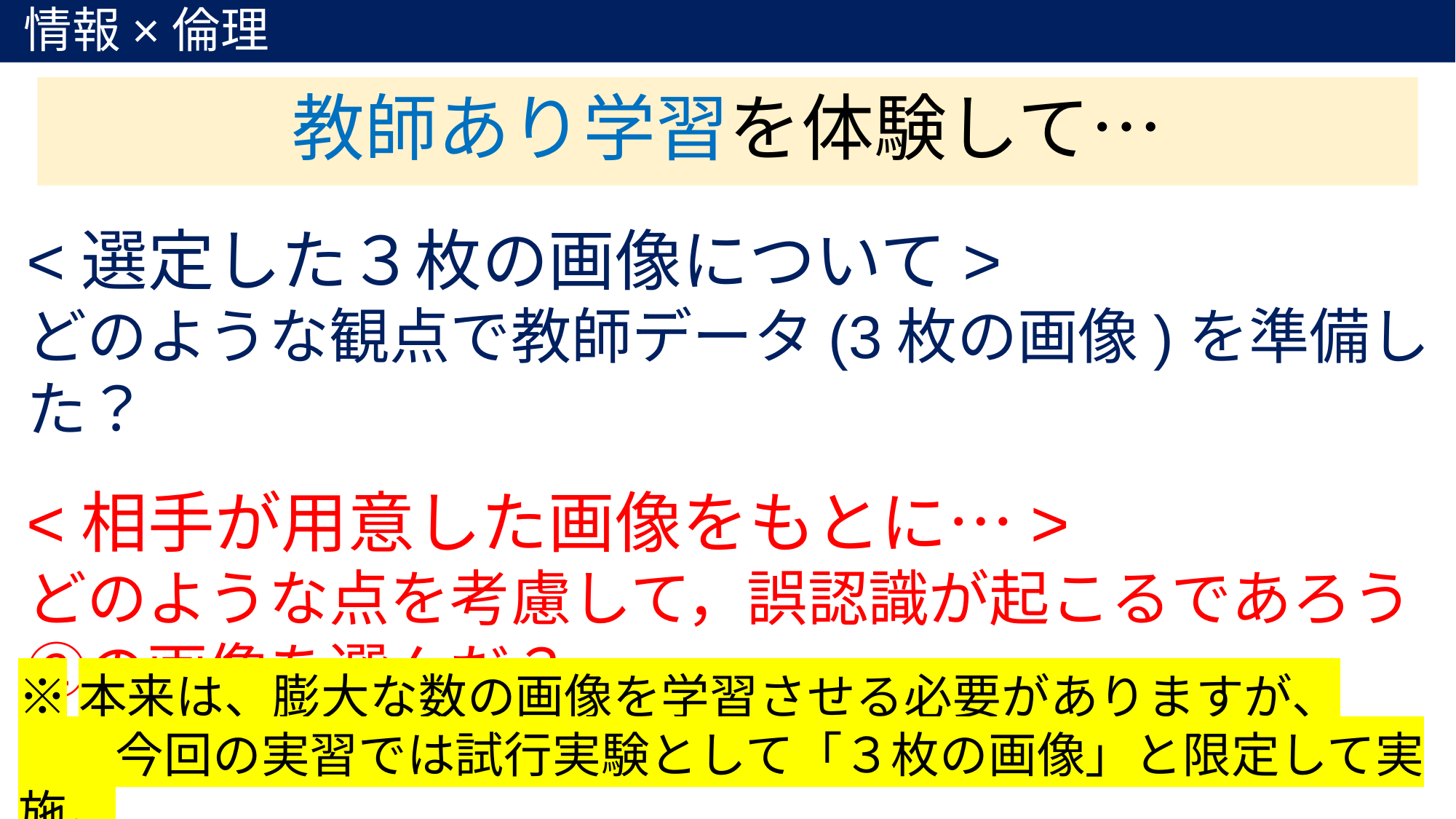

情報×倫理
教師あり学習を体験して…
<選定した３枚の画像について>
どのような観点で教師データ(3枚の画像)を準備した？
<相手が用意した画像をもとに…>
どのような点を考慮して，誤認識が起こるであろう
②の画像を選んだ？
※本来は、膨大な数の画像を学習させる必要がありますが、
　　今回の実習では試行実験として「３枚の画像」と限定して実施。